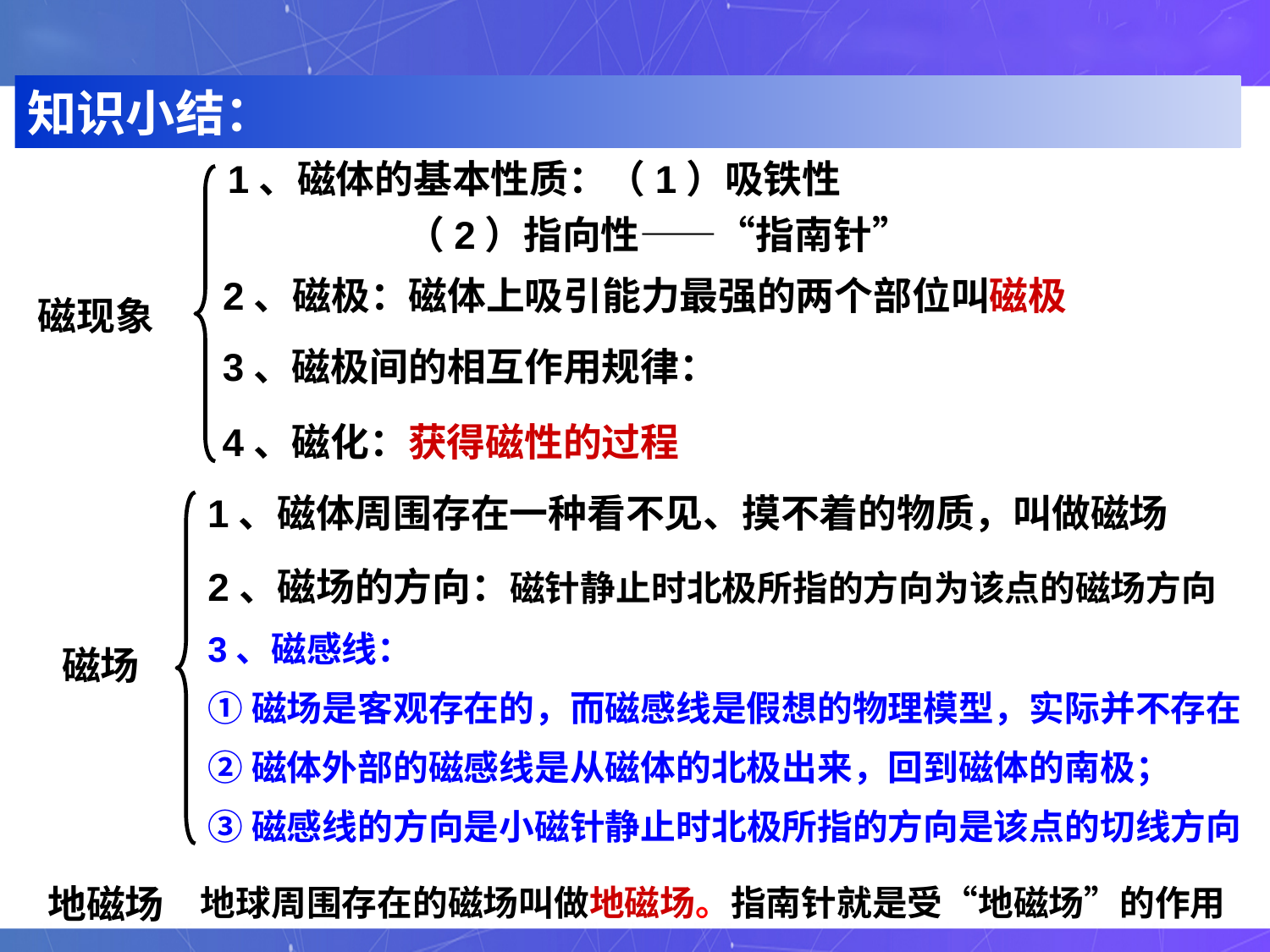

知识小结：
1、磁体的基本性质：（1）吸铁性
                   （2）指向性——“指南针”

2、磁极：磁体上吸引能力最强的两个部位叫磁极
磁现象
3、磁极间的相互作用规律：
4、磁化：获得磁性的过程
1、磁体周围存在一种看不见、摸不着的物质，叫做磁场

2、磁场的方向：磁针静止时北极所指的方向为该点的磁场方向
3、磁感线：
①磁场是客观存在的，而磁感线是假想的物理模型，实际并不存在
②磁体外部的磁感线是从磁体的北极出来，回到磁体的南极；
③磁感线的方向是小磁针静止时北极所指的方向是该点的切线方向
磁场
地磁场
地球周围存在的磁场叫做地磁场。指南针就是受“地磁场”的作用